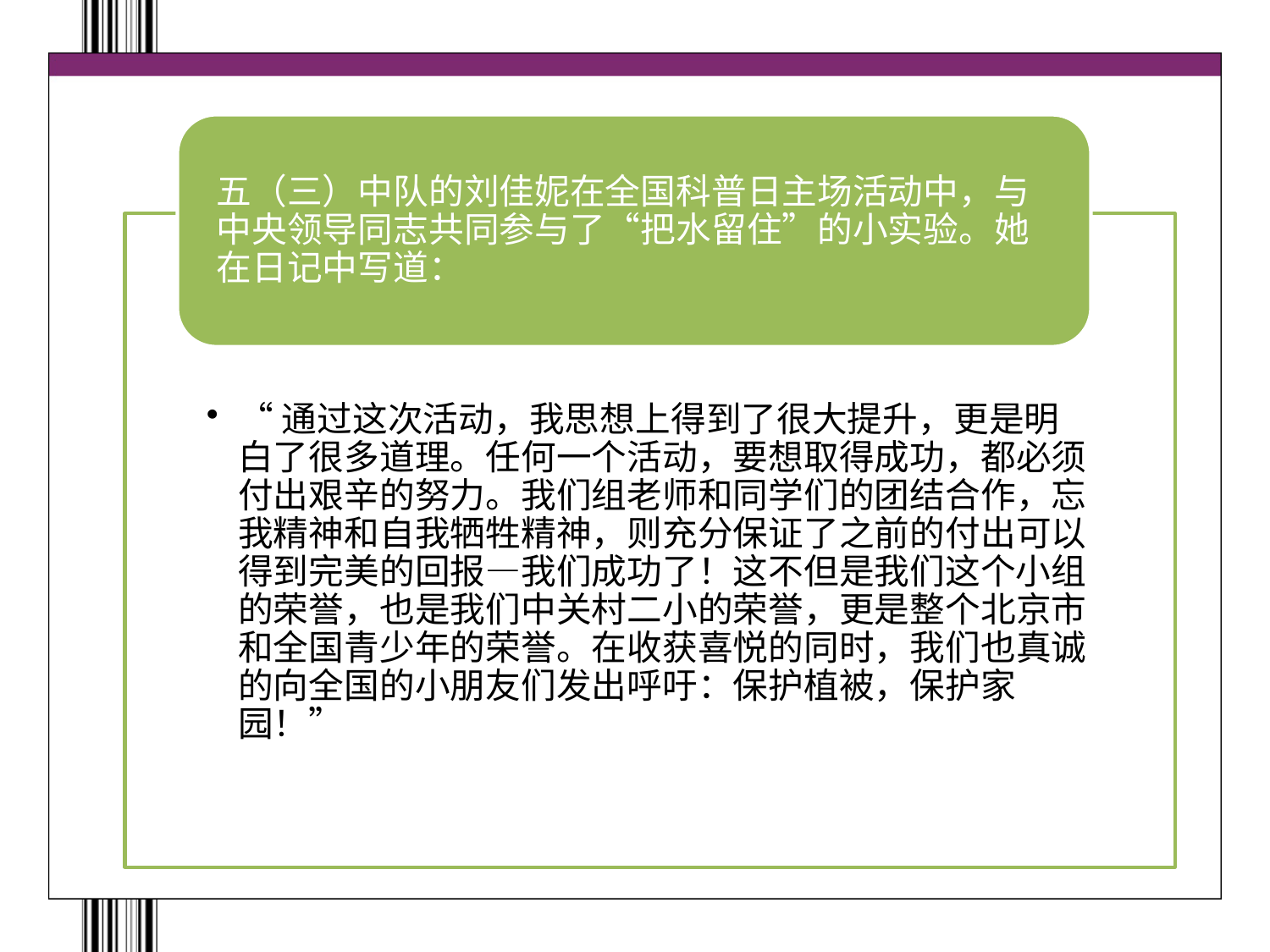

“通过这次活动，我思想上得到了很大提升，更是明白了很多道理。任何一个活动，要想取得成功，都必须付出艰辛的努力。我们组老师和同学们的团结合作，忘我精神和自我牺牲精神，则充分保证了之前的付出可以得到完美的回报—我们成功了！这不但是我们这个小组的荣誉，也是我们中关村二小的荣誉，更是整个北京市和全国青少年的荣誉。在收获喜悦的同时，我们也真诚的向全国的小朋友们发出呼吁：保护植被，保护家园！”
五（三）中队的刘佳妮在全国科普日主场活动中，与中央领导同志共同参与了“把水留住”的小实验。她在日记中写道：